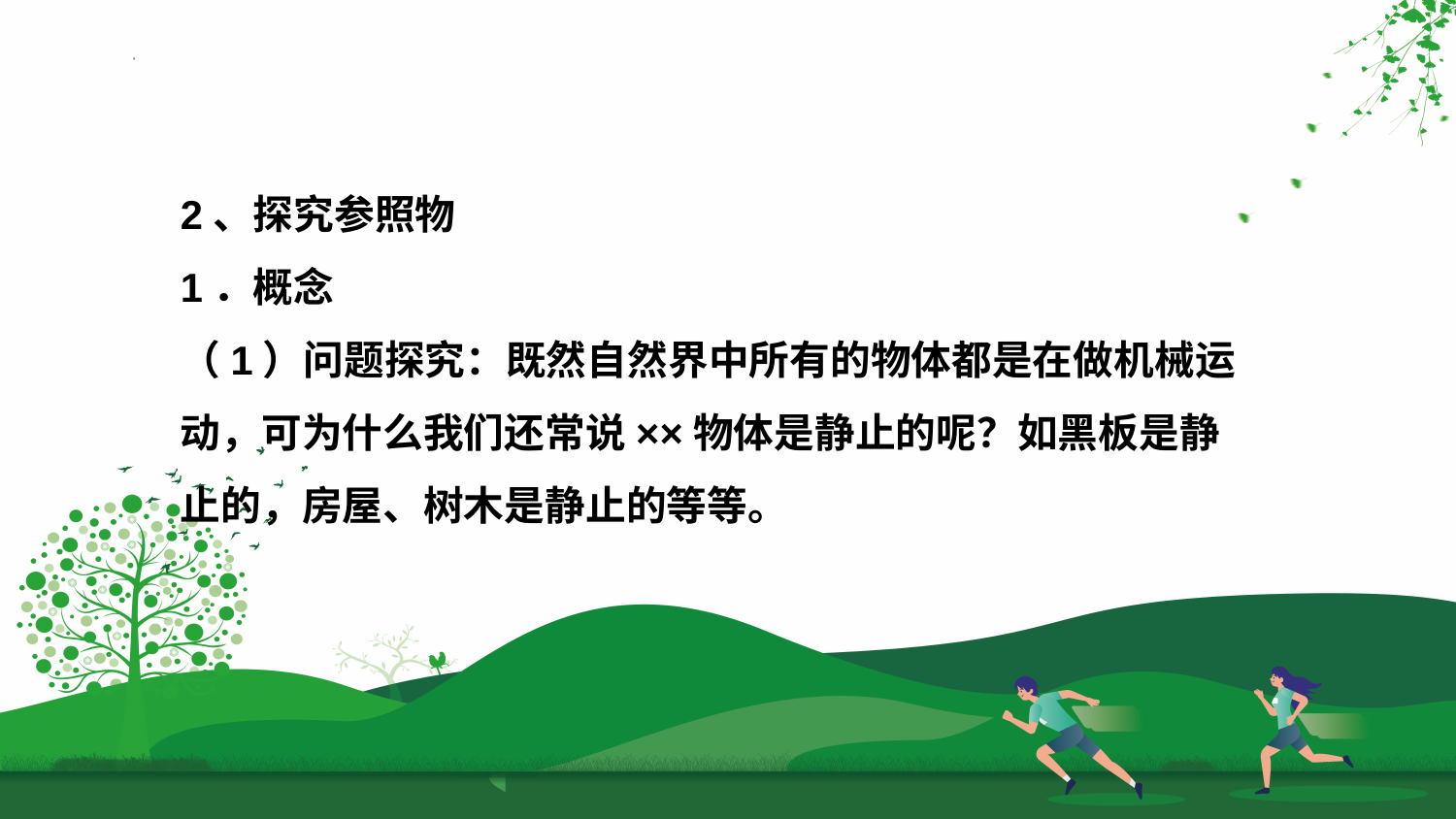

2、探究参照物
1．概念
（1）问题探究：既然自然界中所有的物体都是在做机械运动，可为什么我们还常说××物体是静止的呢？如黑板是静止的，房屋、树木是静止的等等。